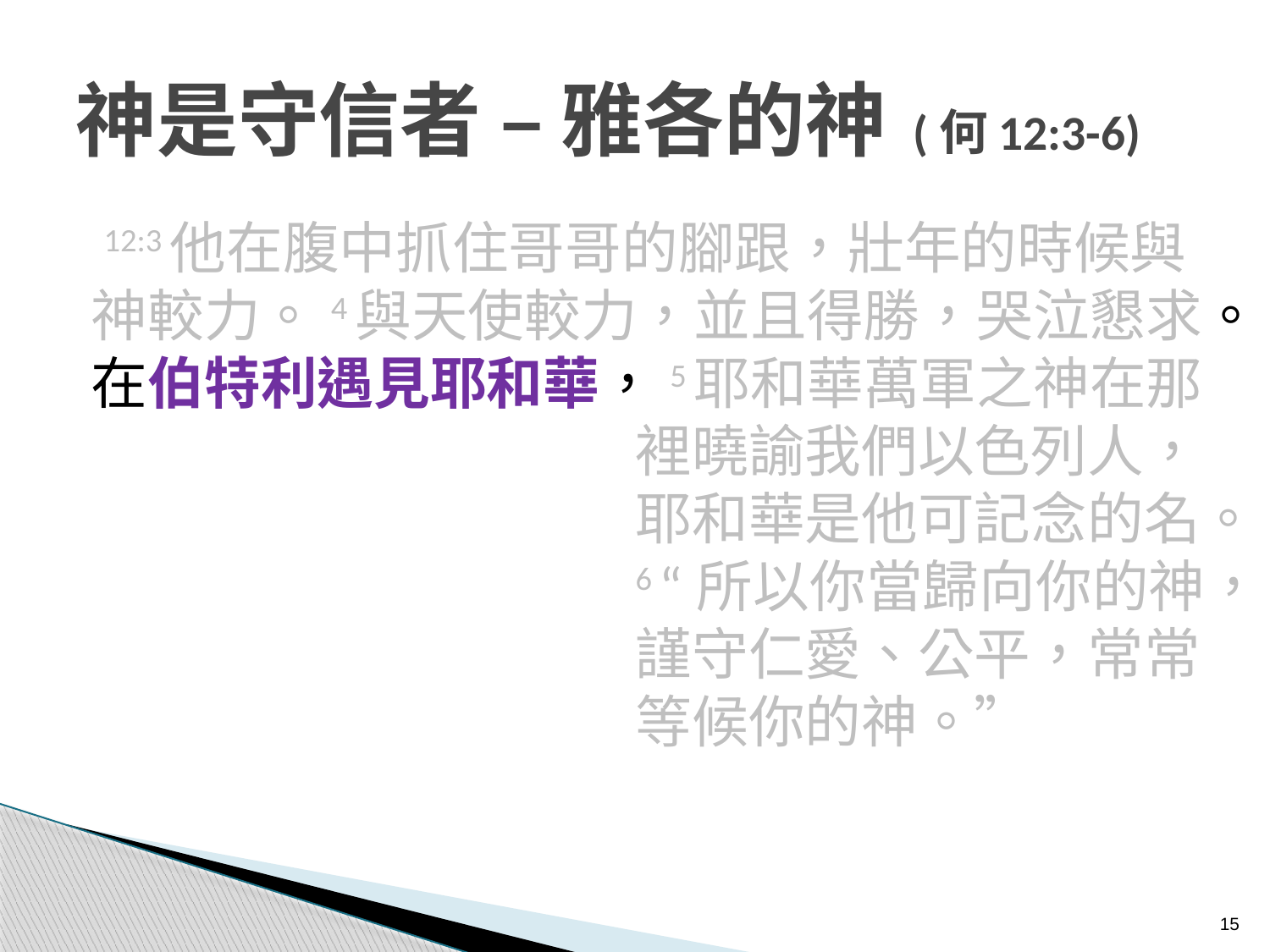

# 神是守信者 – 雅各的神 (何12:3-6)
 12:3他在腹中抓住哥哥的腳跟，壯年的時候與神較力。4與天使較力，並且得勝，哭泣懇求。在伯特利遇見耶和華，5耶和華萬軍之神在那
裡曉諭我們以色列人，耶和華是他可記念的名。6 “所以你當歸向你的神，謹守仁愛、公平，常常等候你的神。”
15